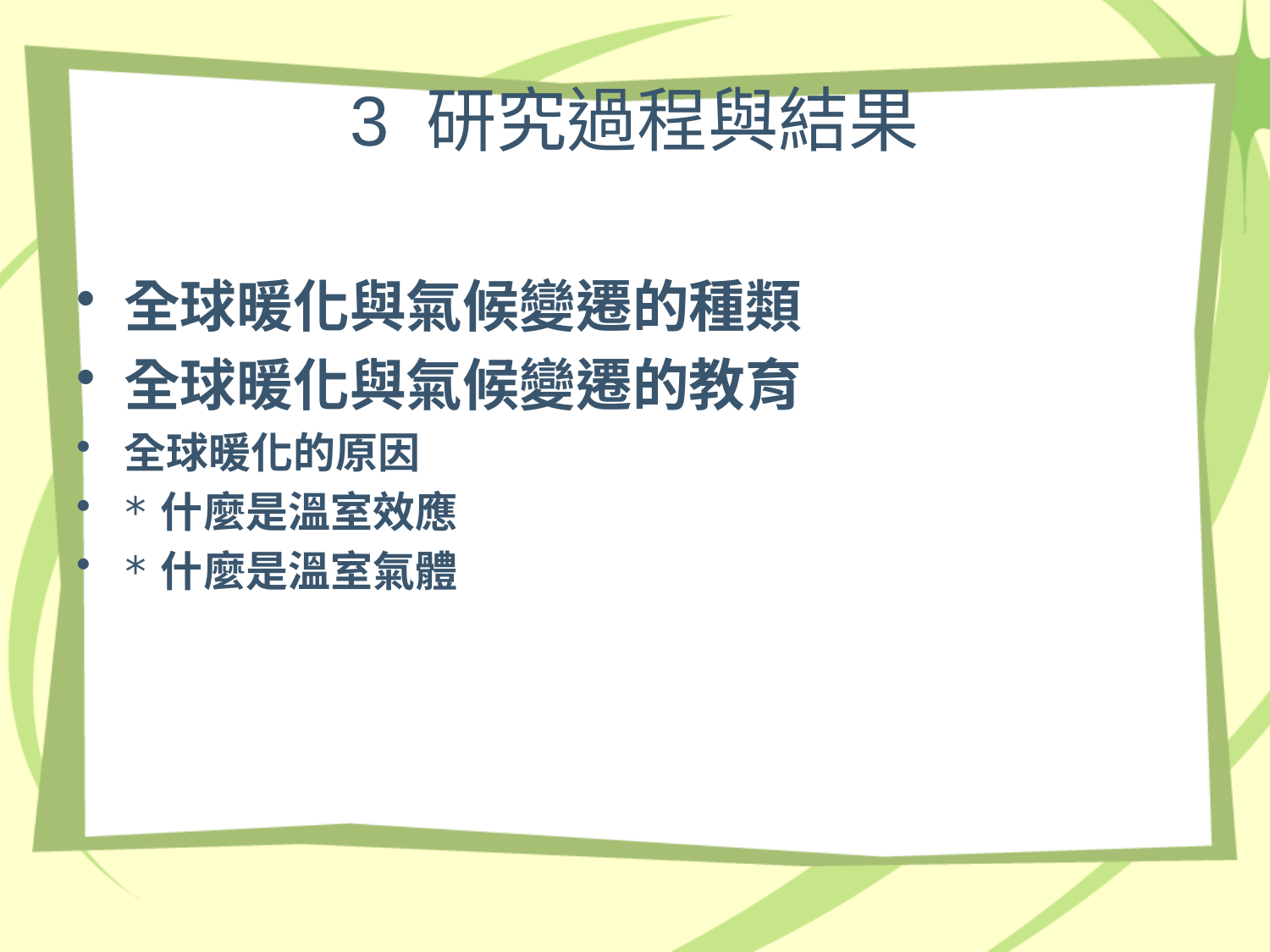

# 3 研究過程與結果
全球暖化與氣候變遷的種類
全球暖化與氣候變遷的教育
全球暖化的原因
*什麼是溫室效應
*什麼是溫室氣體